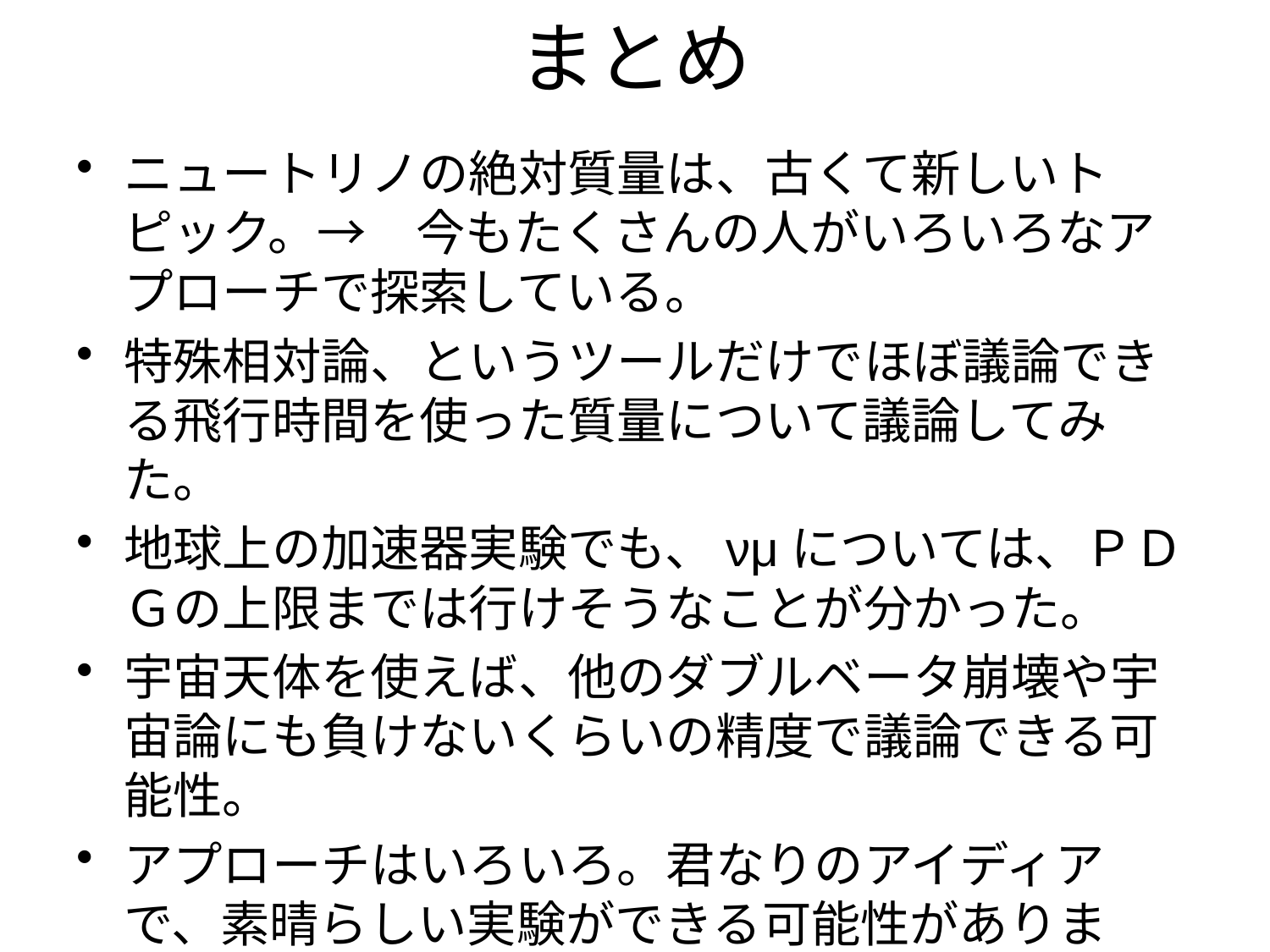

# まとめ
ニュートリノの絶対質量は、古くて新しいトピック。→　今もたくさんの人がいろいろなアプローチで探索している。
特殊相対論、というツールだけでほぼ議論できる飛行時間を使った質量について議論してみた。
地球上の加速器実験でも、νμについては、ＰＤＧの上限までは行けそうなことが分かった。
宇宙天体を使えば、他のダブルベータ崩壊や宇宙論にも負けないくらいの精度で議論できる可能性。
アプローチはいろいろ。君なりのアイディアで、素晴らしい実験ができる可能性があります。（是非次のアイディアを）